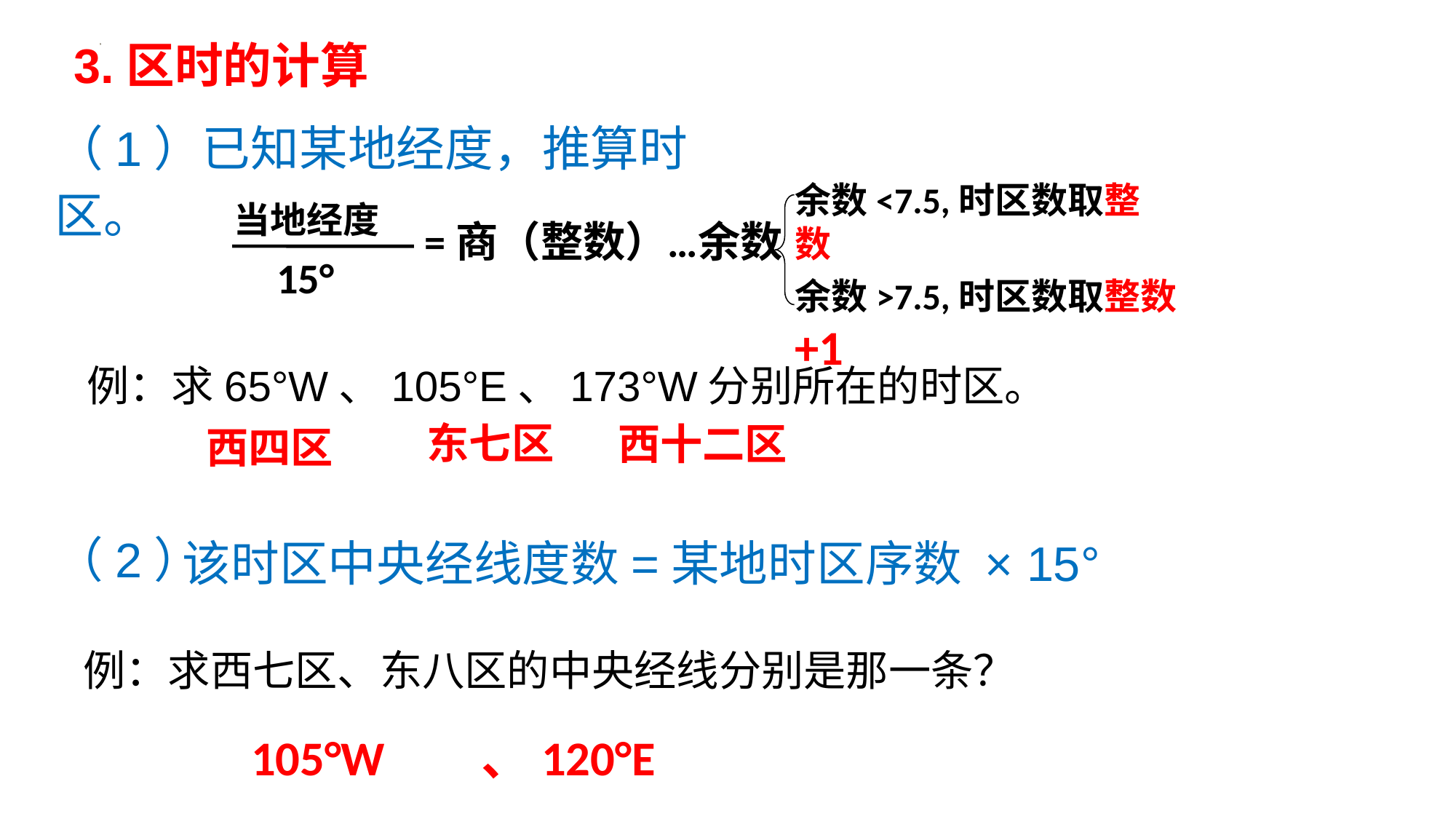

3.区时的计算
（1）已知某地经度，推算时区。
余数<7.5,时区数取整数
当地经度

=商（整数）…余数

15°
余数>7.5,时区数取整数+1
例：求65°W、105°E、173°W分别所在的时区。
东七区
西十二区
西四区
（2）
 该时区中央经线度数=某地时区序数 × 15°
例：求西七区、东八区的中央经线分别是那一条？
105°W
、120°E